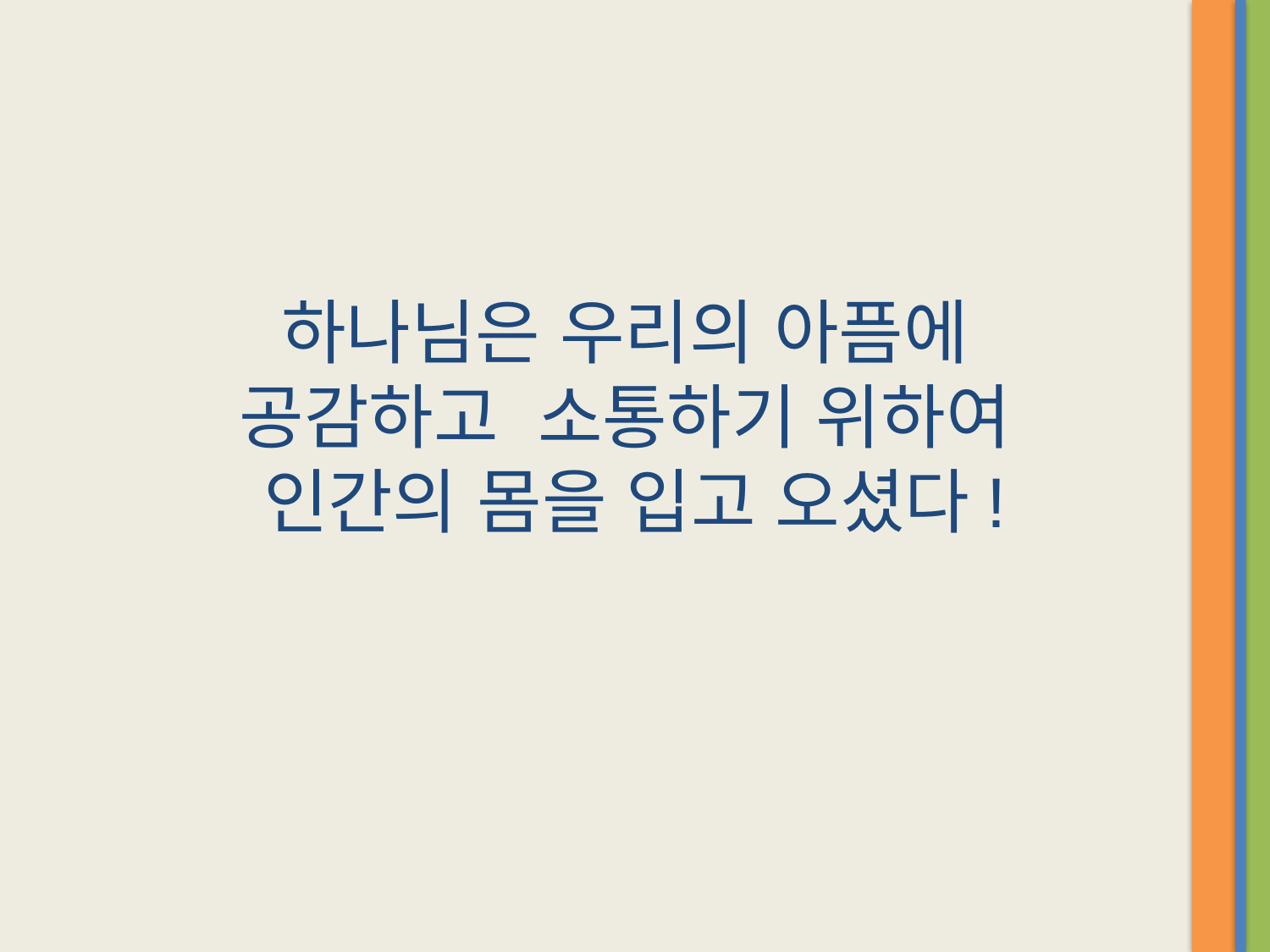

# 하나님은 우리의 아픔에 공감하고  소통하기 위하여 인간의 몸을 입고 오셨다!